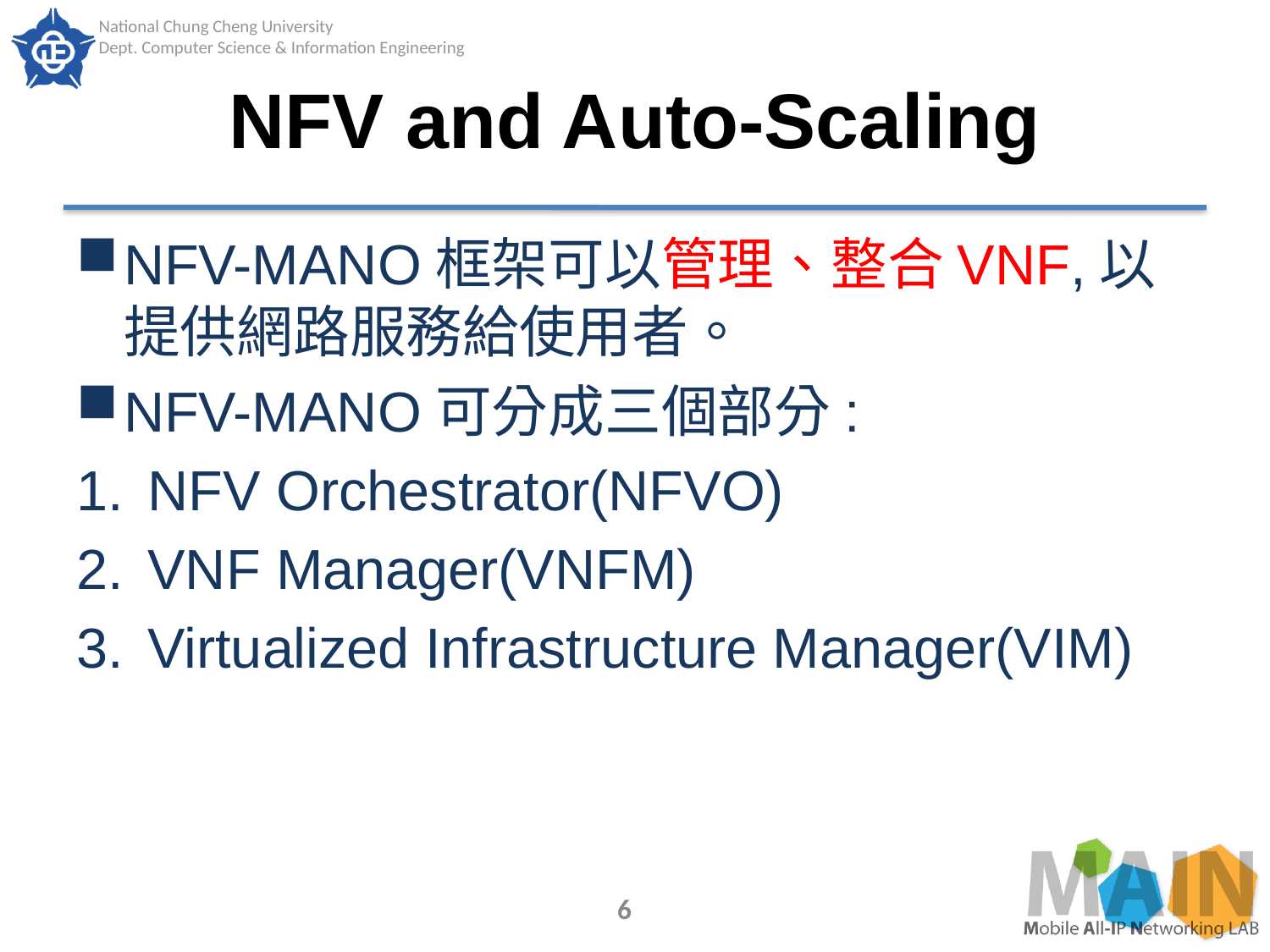

# NFV and Auto-Scaling
NFV-MANO框架可以管理、整合VNF,以提供網路服務給使用者。
NFV-MANO可分成三個部分:
NFV Orchestrator(NFVO)
VNF Manager(VNFM)
Virtualized Infrastructure Manager(VIM)
6